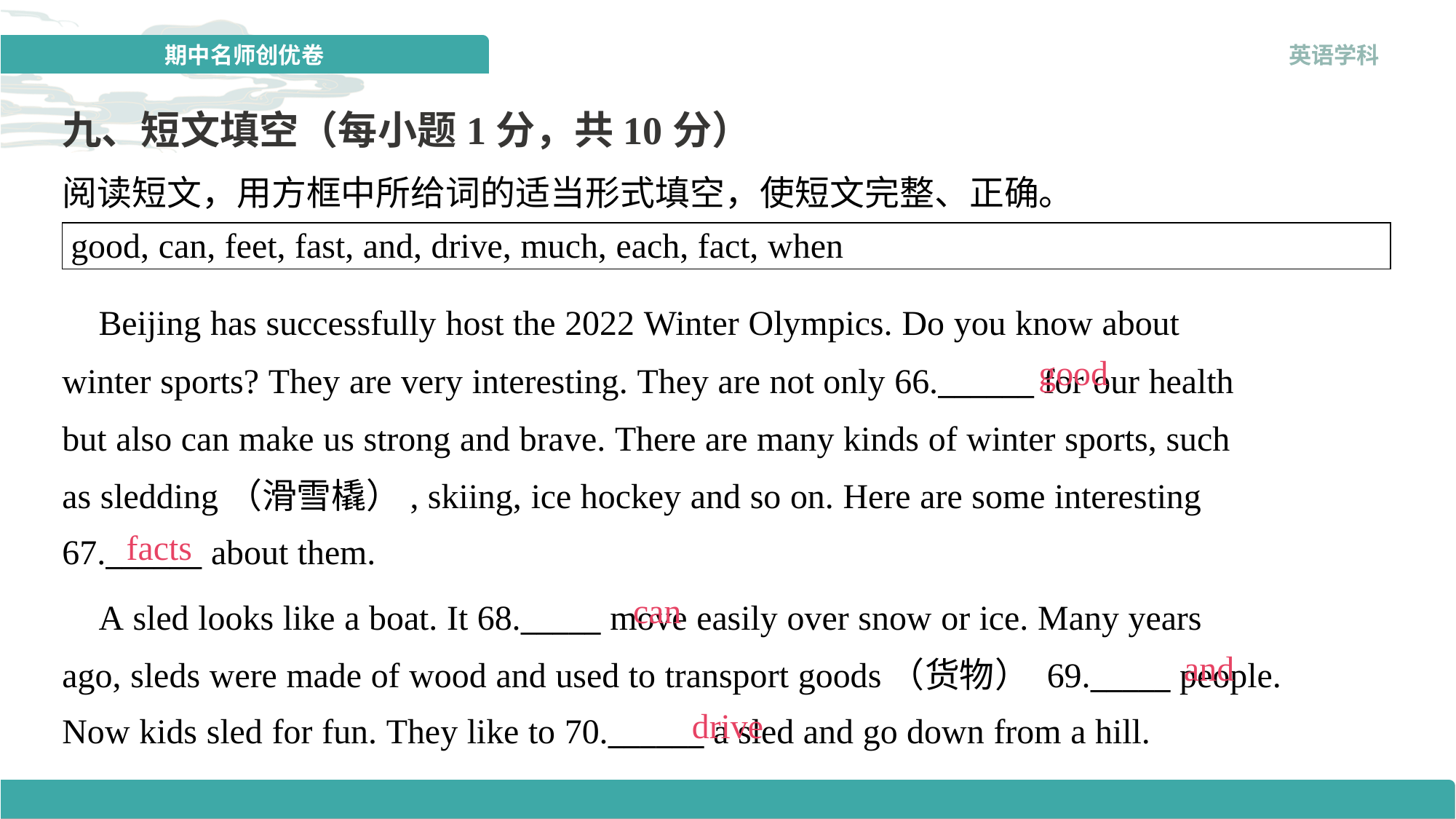

九、短文填空（每小题1分，共10分）
阅读短文，用方框中所给词的适当形式填空，使短文完整、正确。
| good, can, feet, fast, and, drive, much, each, fact, when |
| --- |
    Beijing has successfully host the 2022 Winter Olympics. Do you know about
winter sports? They are very interesting. They are not only 66.______ for our health
but also can make us strong and brave. There are many kinds of winter sports, such
as sledding（滑雪橇）, skiing, ice hockey and so on. Here are some interesting
67.______ about them.
good
facts
can
    A sled looks like a boat. It 68._____ move easily over snow or ice. Many years
ago, sleds were made of wood and used to transport goods（货物） 69._____ people.
Now kids sled for fun. They like to 70.______ a sled and go down from a hill.
and
drive